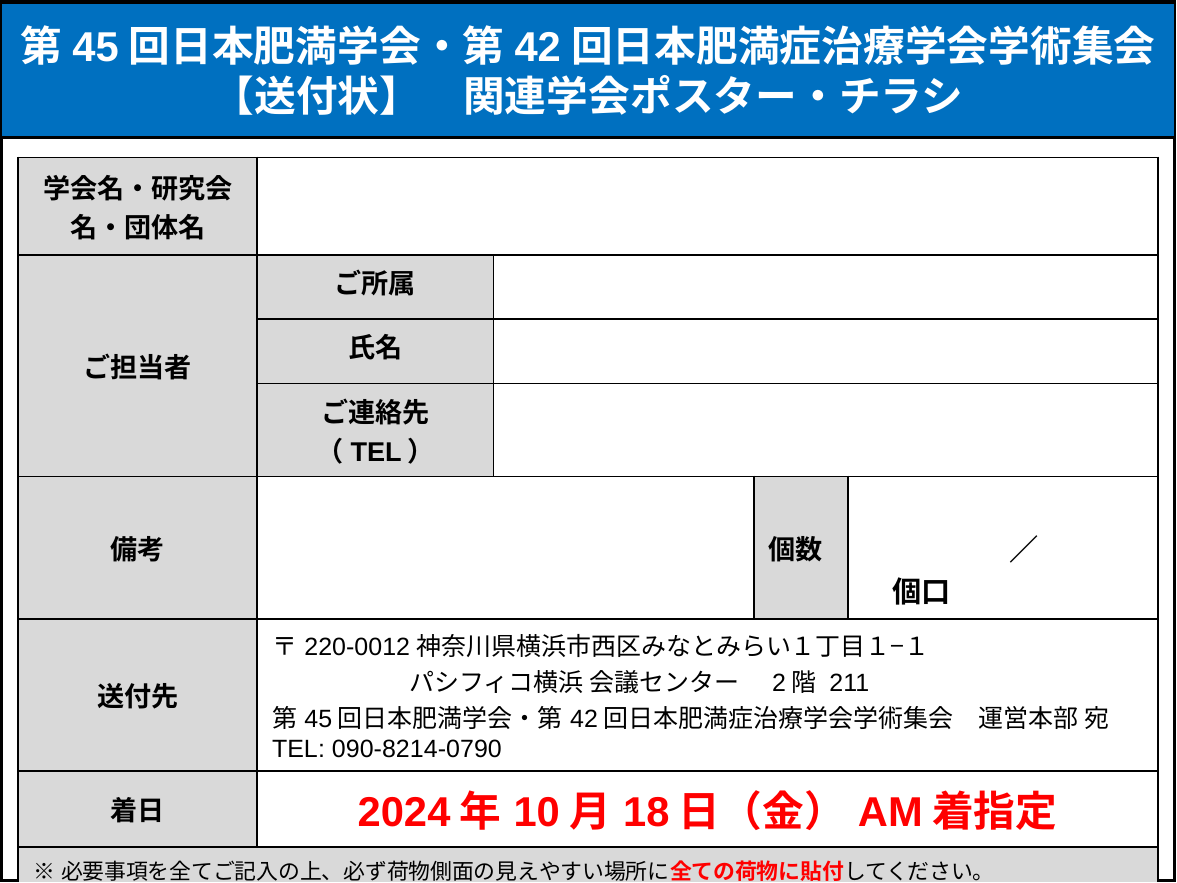

第45回日本肥満学会・第42回日本肥満症治療学会学術集会
【送付状】　関連学会ポスター・チラシ
| 学会名・研究会名・団体名 |  |  |  |  |
| --- | --- | --- | --- | --- |
| ご担当者 | ご所属 |  |  |  |
|  | 氏名 |  |  |  |
|  | ご連絡先（TEL） |  |  |  |
| 備考 |  |  | 個数 | ／　　　　個口 |
| 送付先 | 〒220-0012神奈川県横浜市西区みなとみらい１丁目１−１  　　　　　パシフィコ横浜 会議センター　2階 211 第45回日本肥満学会・第42回日本肥満症治療学会学術集会　運営本部 宛 TEL: 090-8214-0790 |  |  |  |
| 着日 | 2024年10月18日（金）AM着指定 |  |  |  |
| ※必要事項を全てご記入の上、必ず荷物側面の見えやすい場所に全ての荷物に貼付してください。 ※本送付状はカラーで印刷をお願いします。 |  |  |  |  |